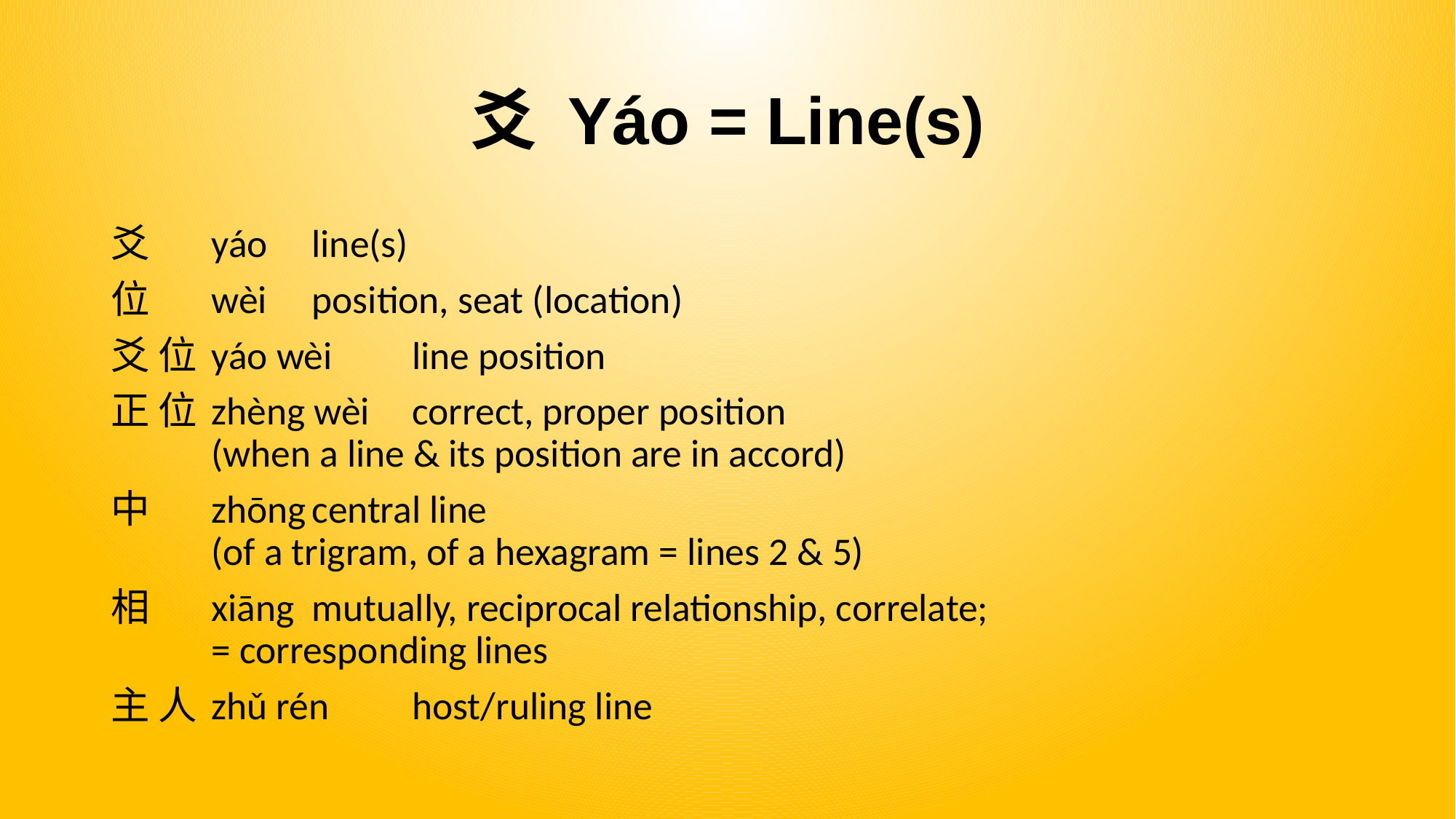

# 爻 Yáo = Line(s)
爻		yáo		line(s)
位		wèi		position, seat (location)
爻 位		yáo wèi	line position
正 位		zhèng wèi	correct, proper position
				(when a line & its position are in accord)
中		zhōng		central line
				(of a trigram, of a hexagram = lines 2 & 5)
相		xiāng		mutually, reciprocal relationship, correlate;
				= corresponding lines
主 人		zhǔ rén	host/ruling line